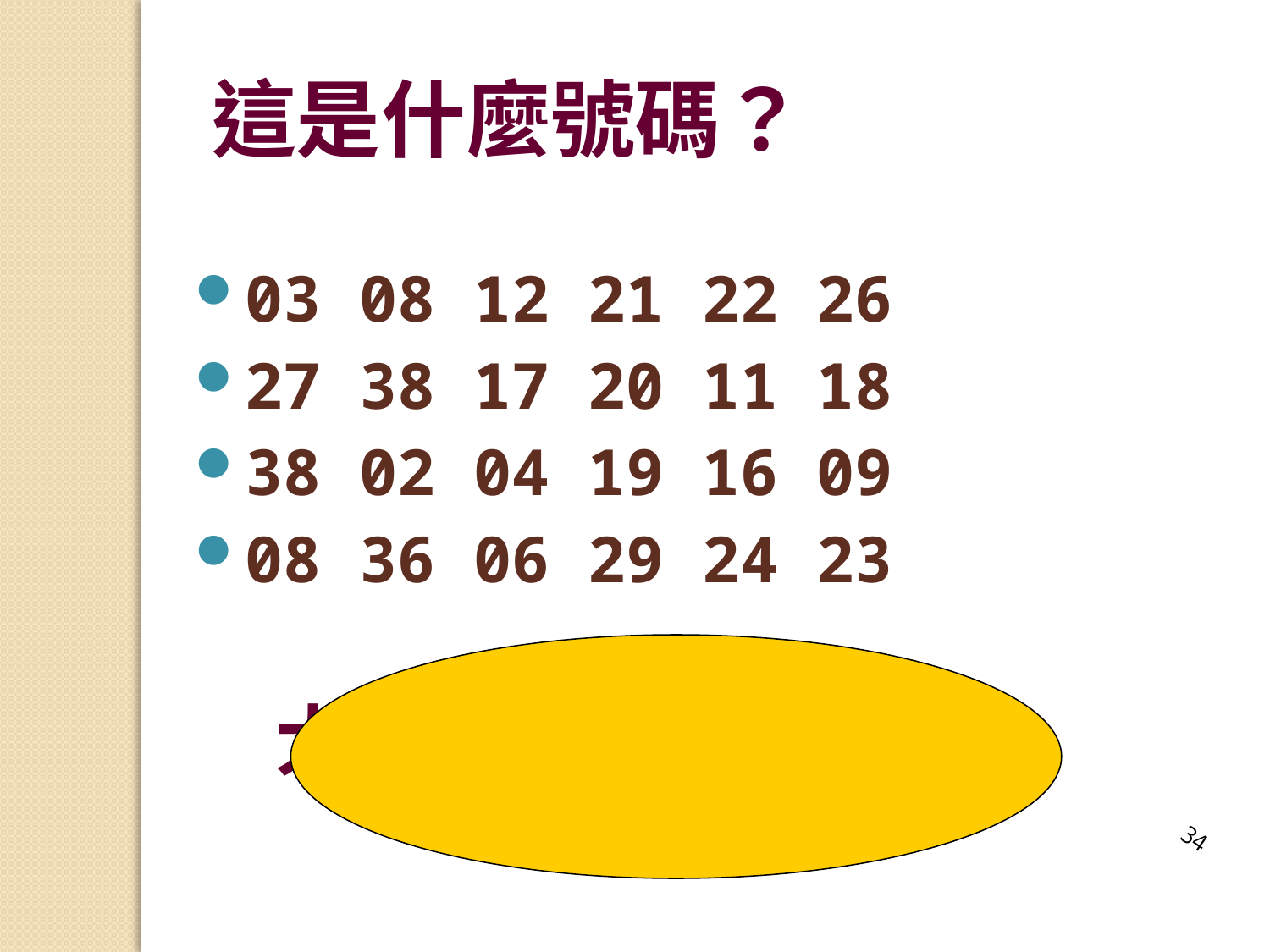

這是什麼號碼？
03 08 12 21 22 26
27 38 17 20 11 18
38 02 04 19 16 09
08 36 06 29 24 23

    大樂透，你中了嗎？

34